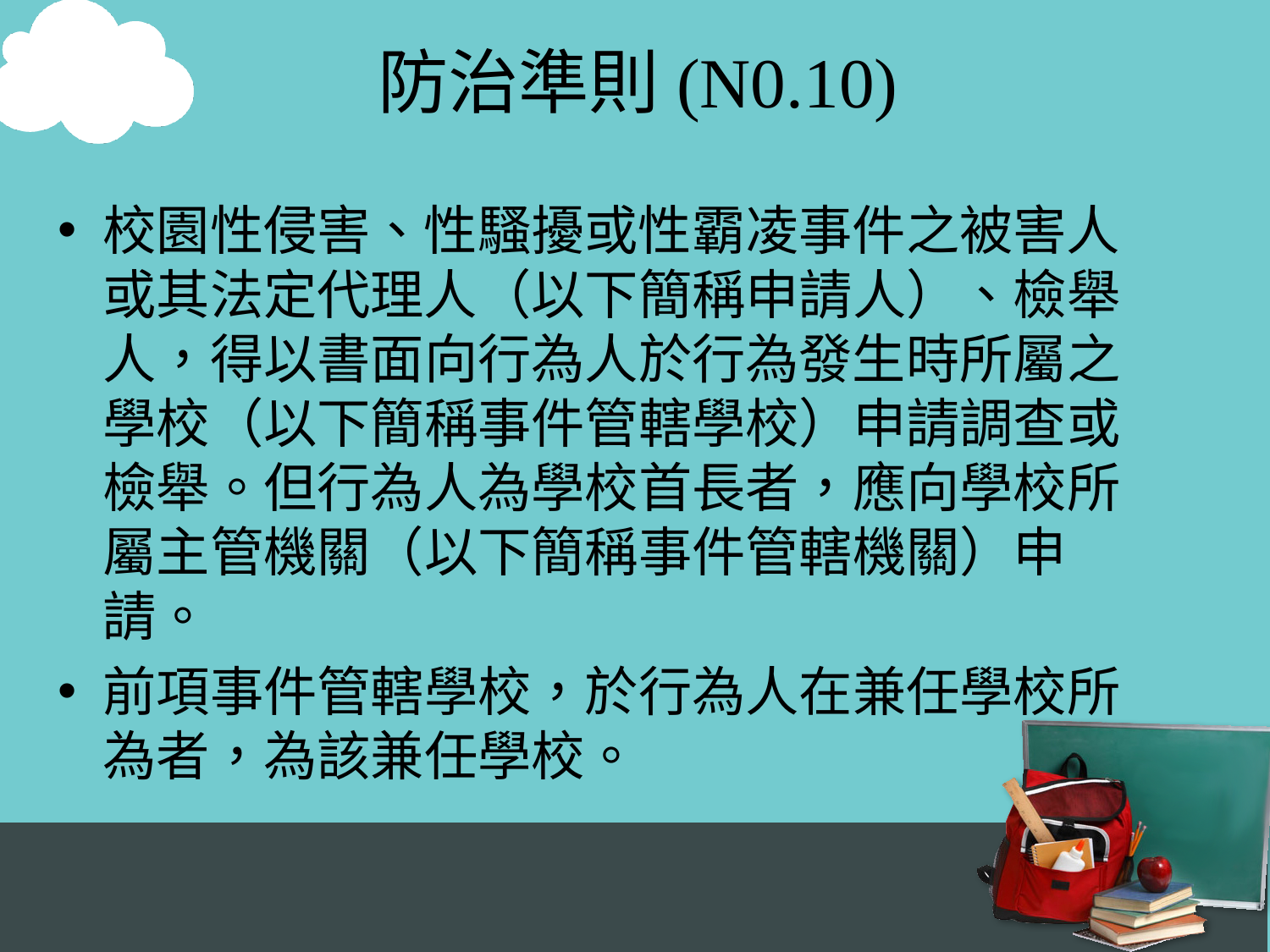

# 防治準則(N0.10)
校園性侵害、性騷擾或性霸凌事件之被害人或其法定代理人（以下簡稱申請人）、檢舉人，得以書面向行為人於行為發生時所屬之學校（以下簡稱事件管轄學校）申請調查或檢舉。但行為人為學校首長者，應向學校所屬主管機關（以下簡稱事件管轄機關）申請。
前項事件管轄學校，於行為人在兼任學校所為者，為該兼任學校。